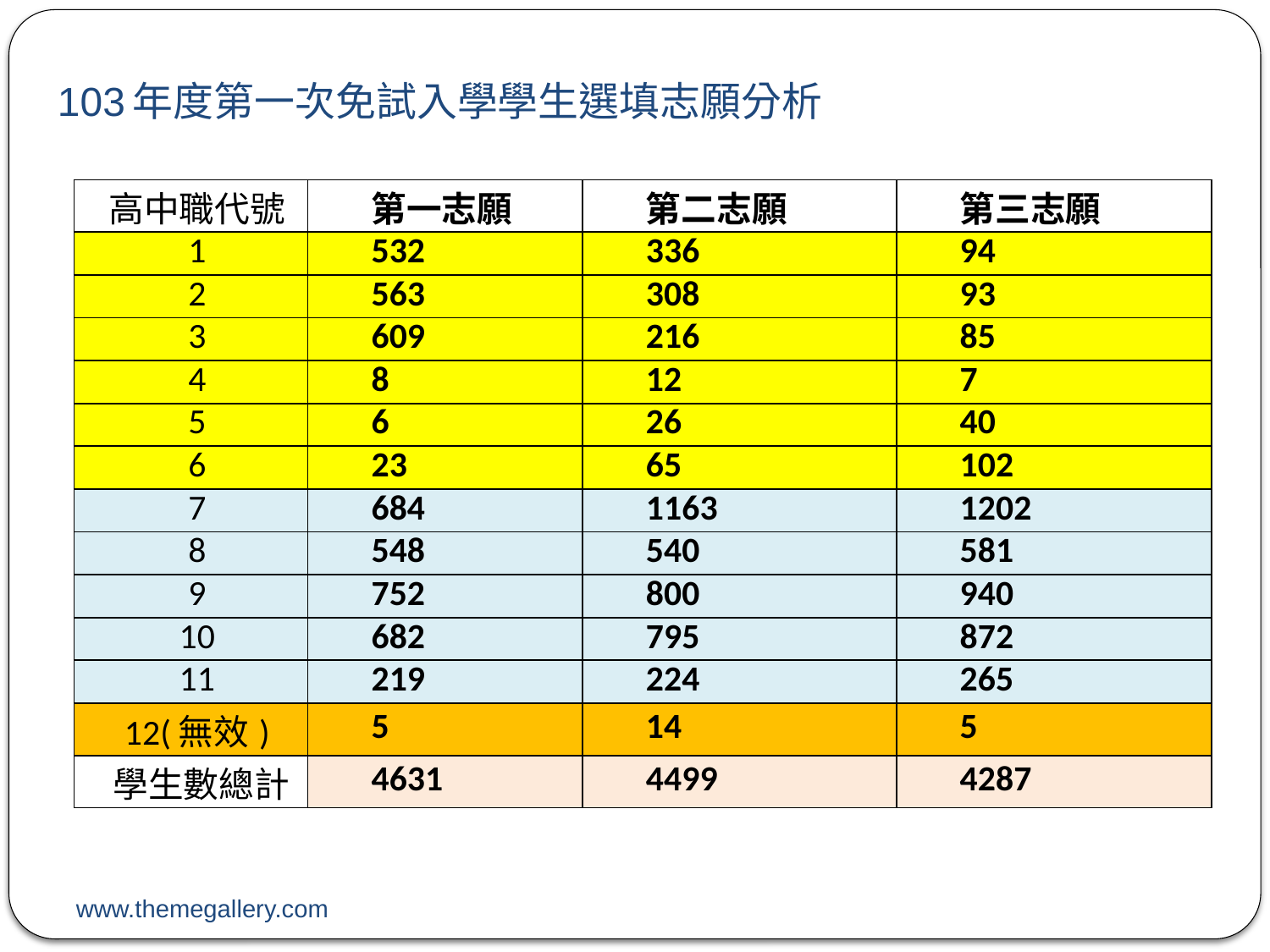

# 103年度第一次免試入學學生選填志願分析
| 高中職代號 | 第一志願 | 第二志願 | 第三志願 |
| --- | --- | --- | --- |
| 1 | 532 | 336 | 94 |
| 2 | 563 | 308 | 93 |
| 3 | 609 | 216 | 85 |
| 4 | 8 | 12 | 7 |
| 5 | 6 | 26 | 40 |
| 6 | 23 | 65 | 102 |
| 7 | 684 | 1163 | 1202 |
| 8 | 548 | 540 | 581 |
| 9 | 752 | 800 | 940 |
| 10 | 682 | 795 | 872 |
| 11 | 219 | 224 | 265 |
| 12(無效) | 5 | 14 | 5 |
| 學生數總計 | 4631 | 4499 | 4287 |
www.themegallery.com